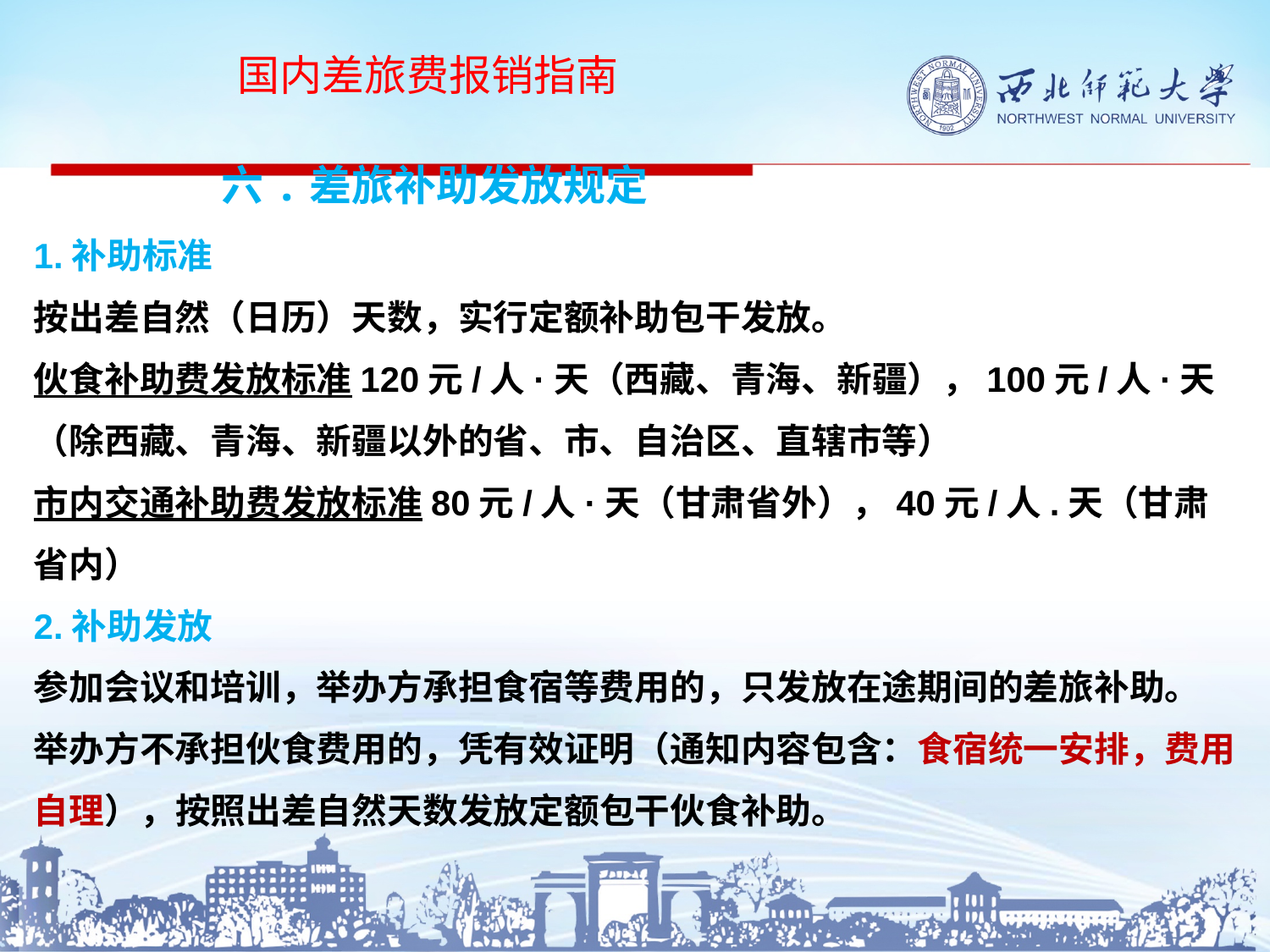

国内差旅费报销指南
# 六.差旅补助发放规定 1.补助标准 按出差自然（日历）天数，实行定额补助包干发放。 伙食补助费发放标准120元/人·天（西藏、青海、新疆），100元/人·天（除西藏、青海、新疆以外的省、市、自治区、直辖市等） 市内交通补助费发放标准80元/人·天（甘肃省外），40元/人.天（甘肃省内） 2.补助发放 参加会议和培训，举办方承担食宿等费用的，只发放在途期间的差旅补助。 举办方不承担伙食费用的，凭有效证明（通知内容包含：食宿统一安排，费用自理），按照出差自然天数发放定额包干伙食补助。